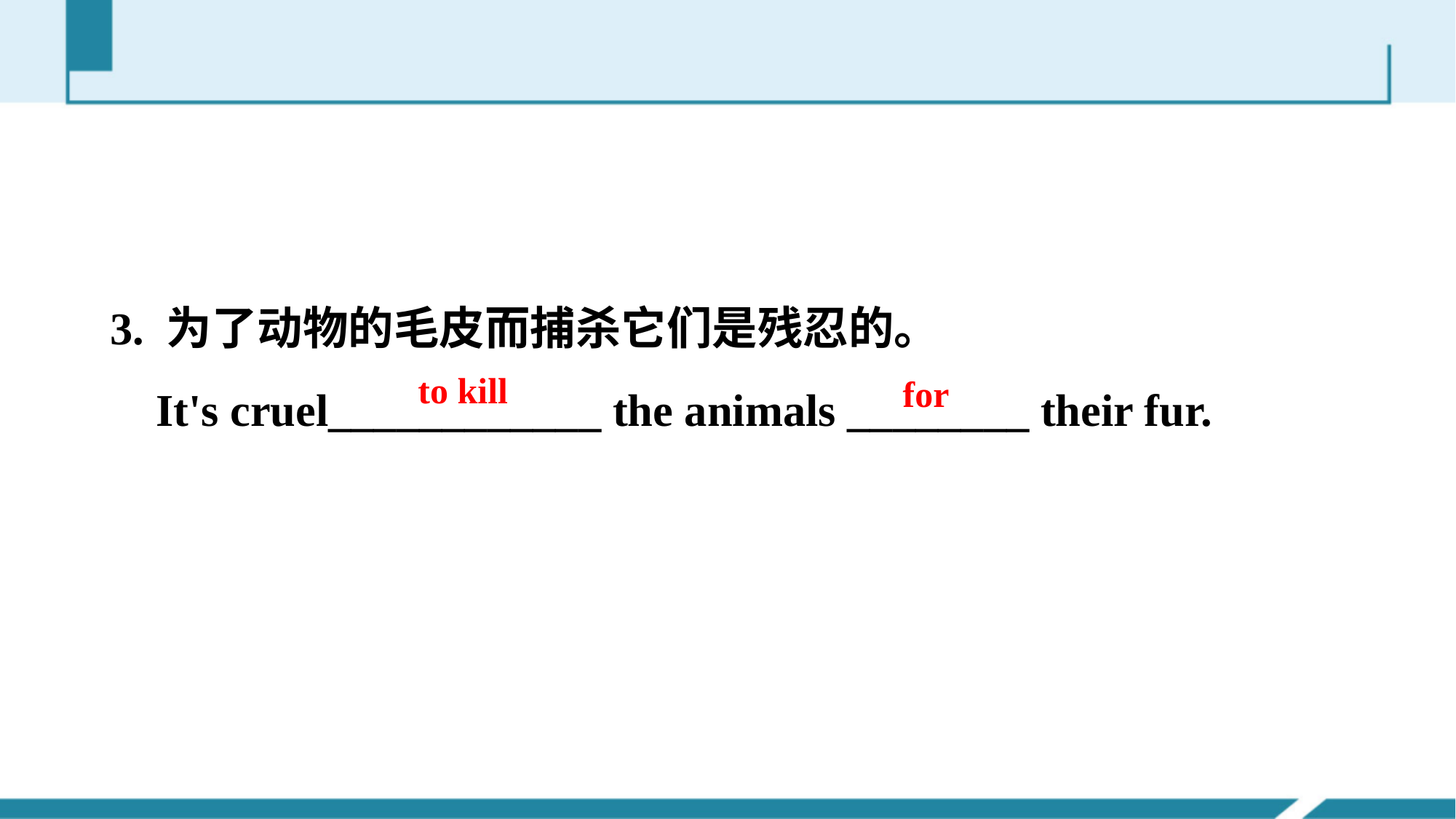

3. 为了动物的毛皮而捕杀它们是残忍的。
    It's cruel____________ the animals ________ their fur.

to kill
for